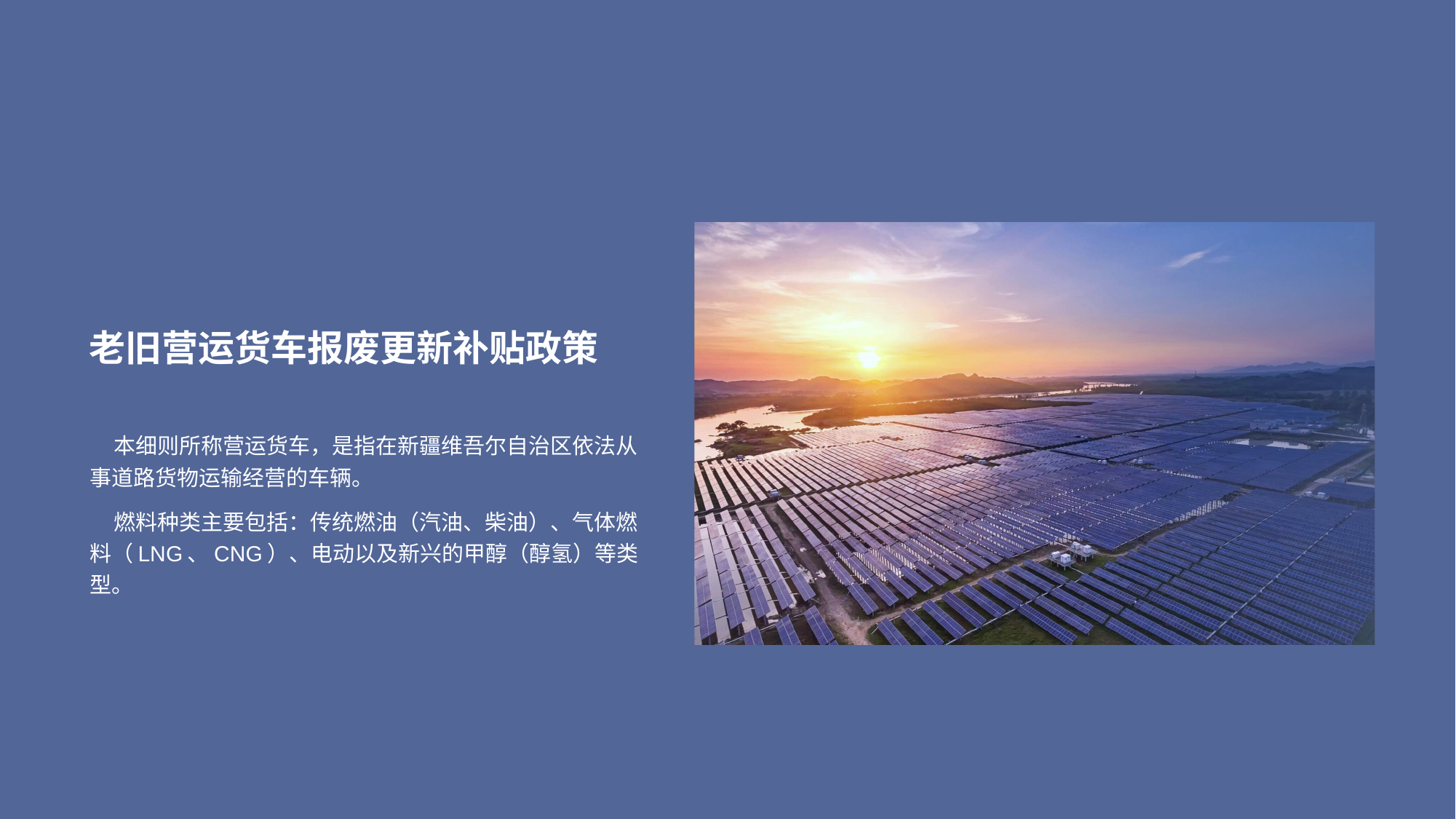

# 老旧营运货车报废更新补贴政策
    本细则所称营运货车，是指在新疆维吾尔自治区依法从事道路货物运输经营的车辆。
    燃料种类主要包括：传统燃油（汽油、柴油）、气体燃料（LNG、CNG）、电动以及新兴的甲醇（醇氢）等类型。